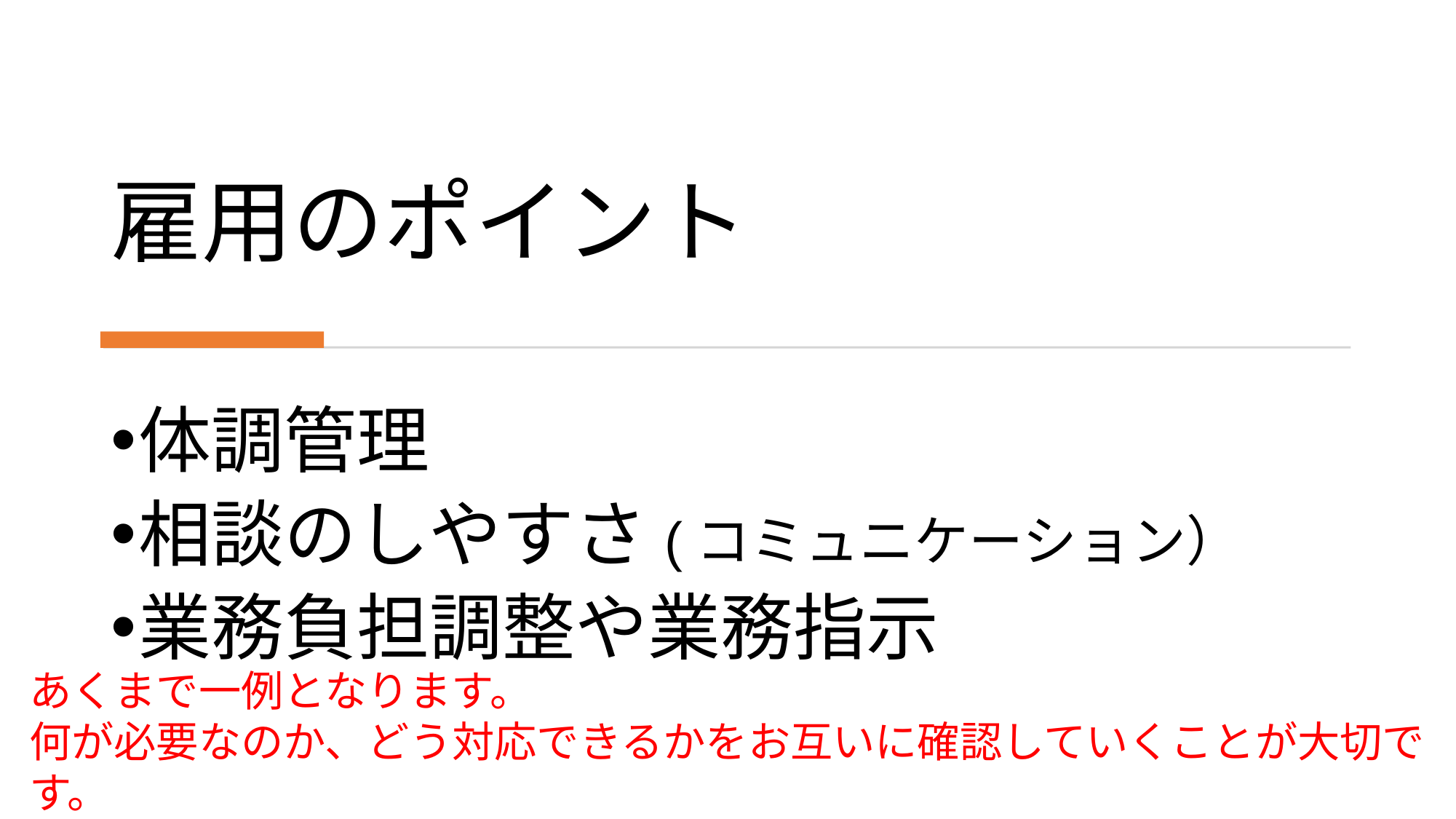

# 雇用のポイント

体調管理
相談のしやすさ(コミュニケーション）
業務負担調整や業務指示
あくまで一例となります。
何が必要なのか、どう対応できるかをお互いに確認していくことが大切です。